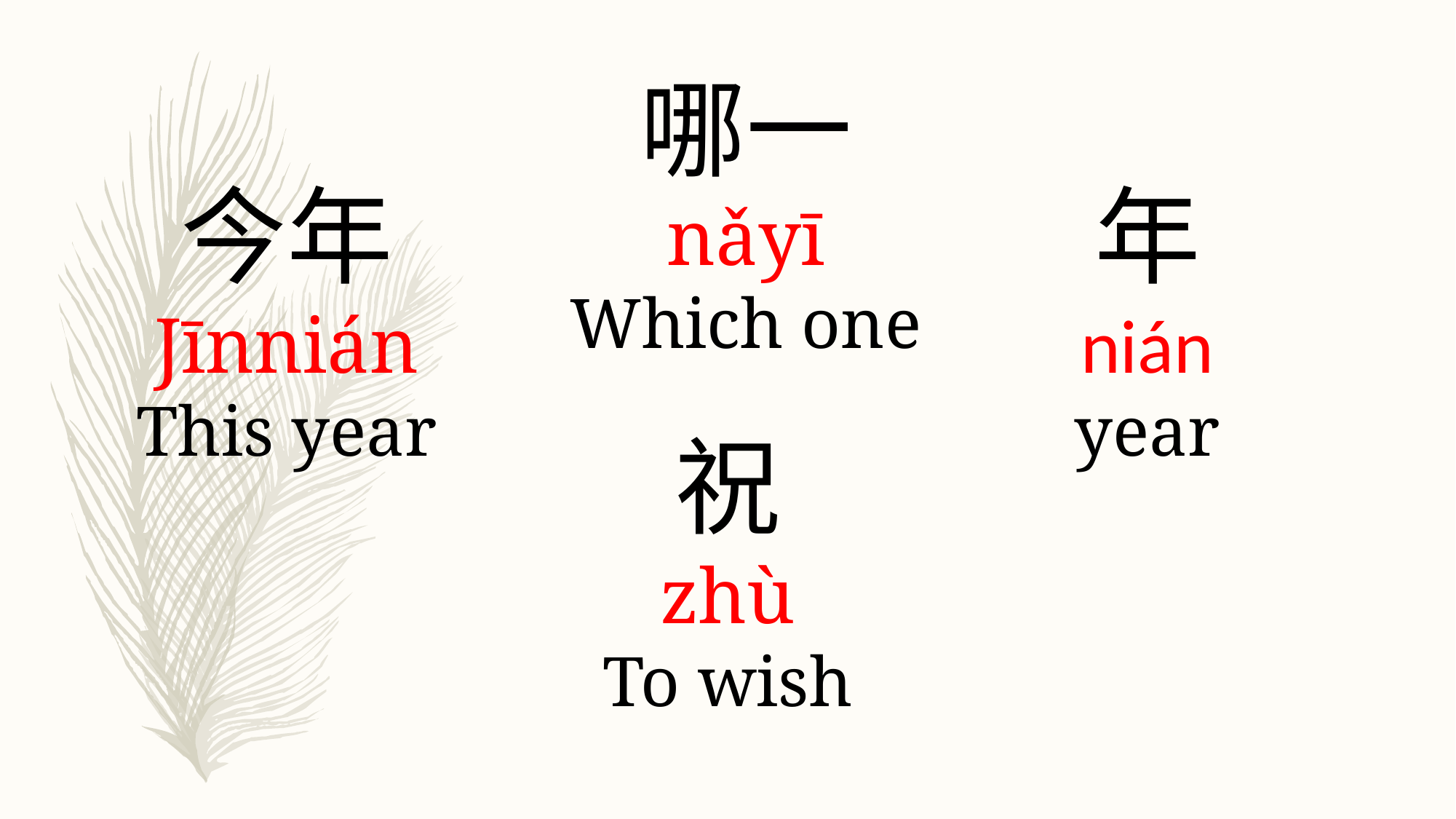

哪一
nǎyī
Which one
今年
Jīnnián
This year
年
nián
year
祝
zhù
To wish